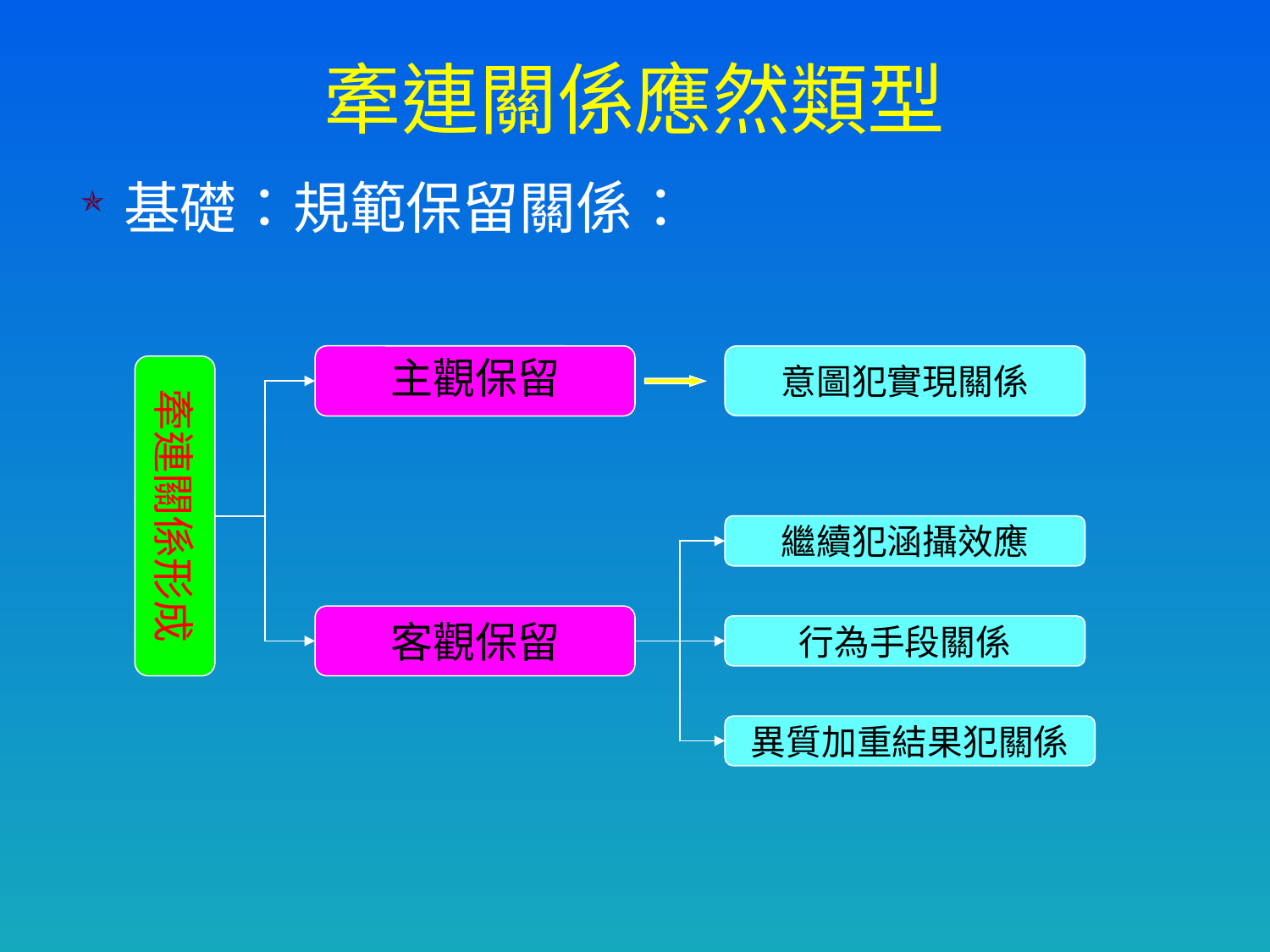

# 牽連關係應然類型
基礎：規範保留關係：
主觀保留
意圖犯實現關係
牽連關係形成

繼續犯涵攝效應
客觀保留
行為手段關係
異質加重結果犯關係